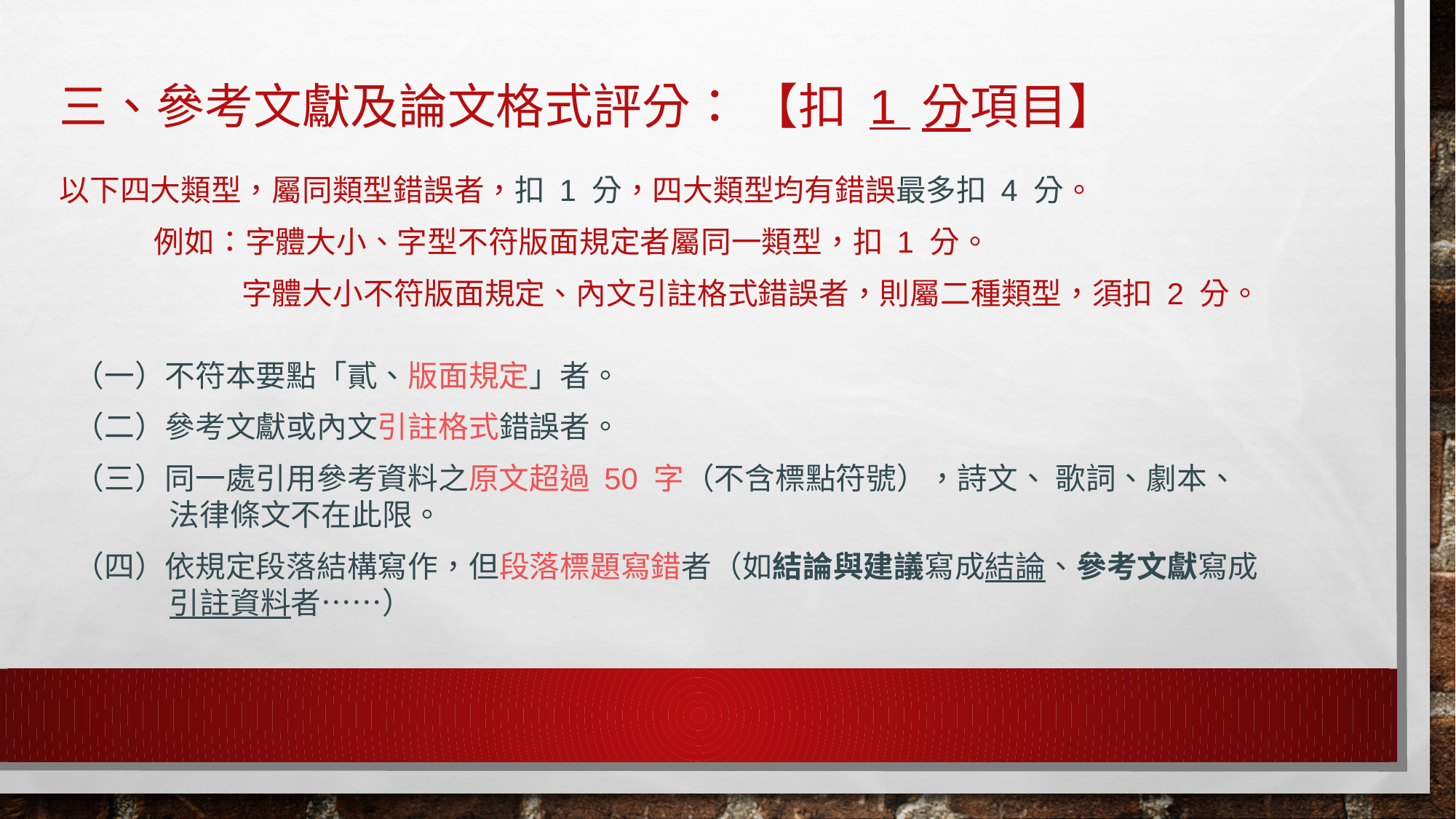

# 三、參考文獻及論文格式評分： 【扣 1 分項目】
以下四大類型，屬同類型錯誤者，扣 1 分，四大類型均有錯誤最多扣 4 分。
             例如：字體大小、字型不符版面規定者屬同一類型，扣 1 分。
                 　　字體大小不符版面規定、內文引註格式錯誤者，則屬二種類型，須扣 2 分。
（一）不符本要點「貳、版面規定」者。
（二）參考文獻或內文引註格式錯誤者。
（三）同一處引用參考資料之原文超過 50 字（不含標點符號），詩文、 歌詞、劇本、法律條文不在此限。
（四）依規定段落結構寫作，但段落標題寫錯者（如結論與建議寫成結論、參考文獻寫成引註資料者……）